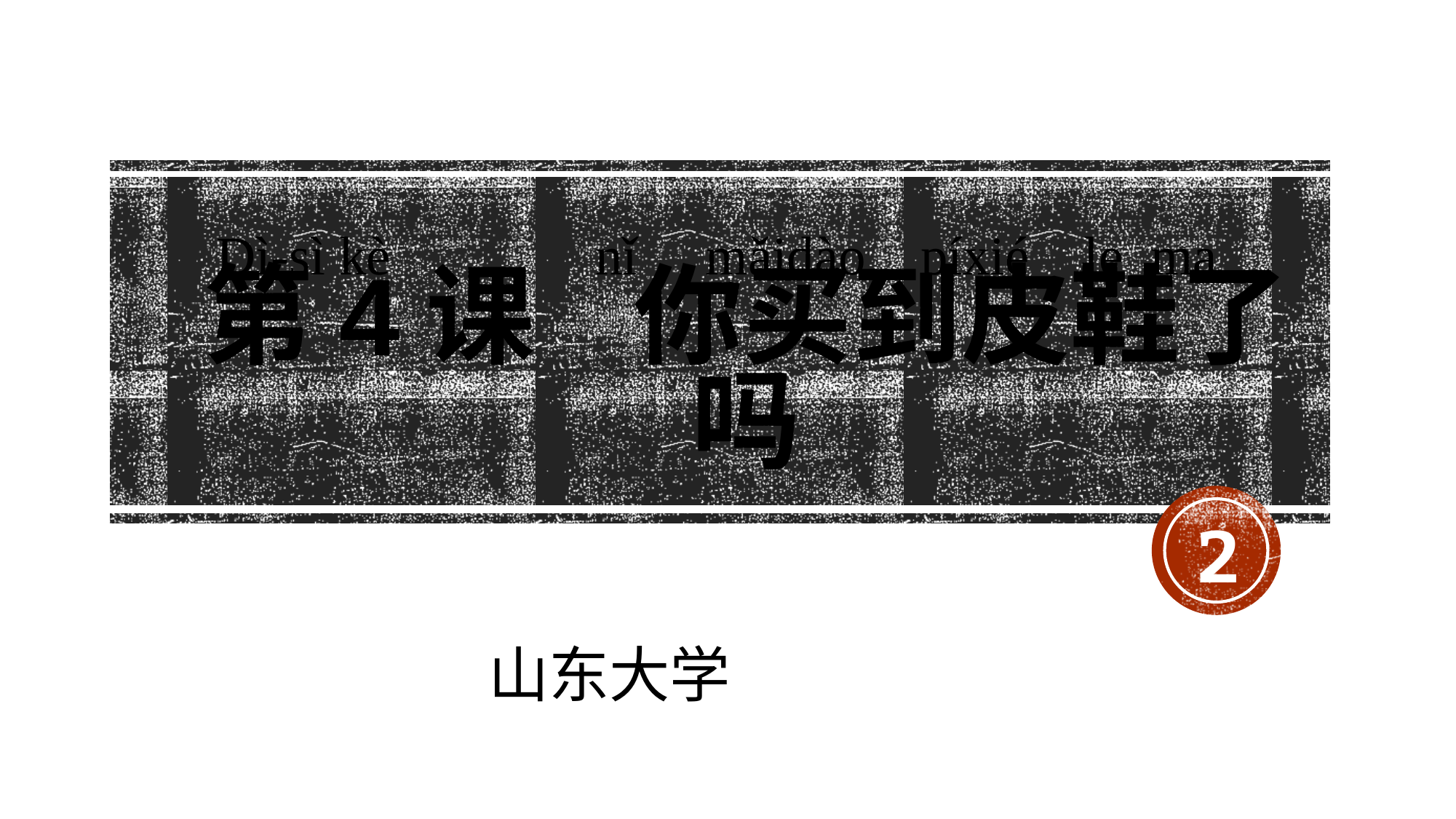

Dì-sì kè               nǐ     mǎidào    píxié    le  ma
# 第4课    你买到皮鞋了吗
2
山东大学